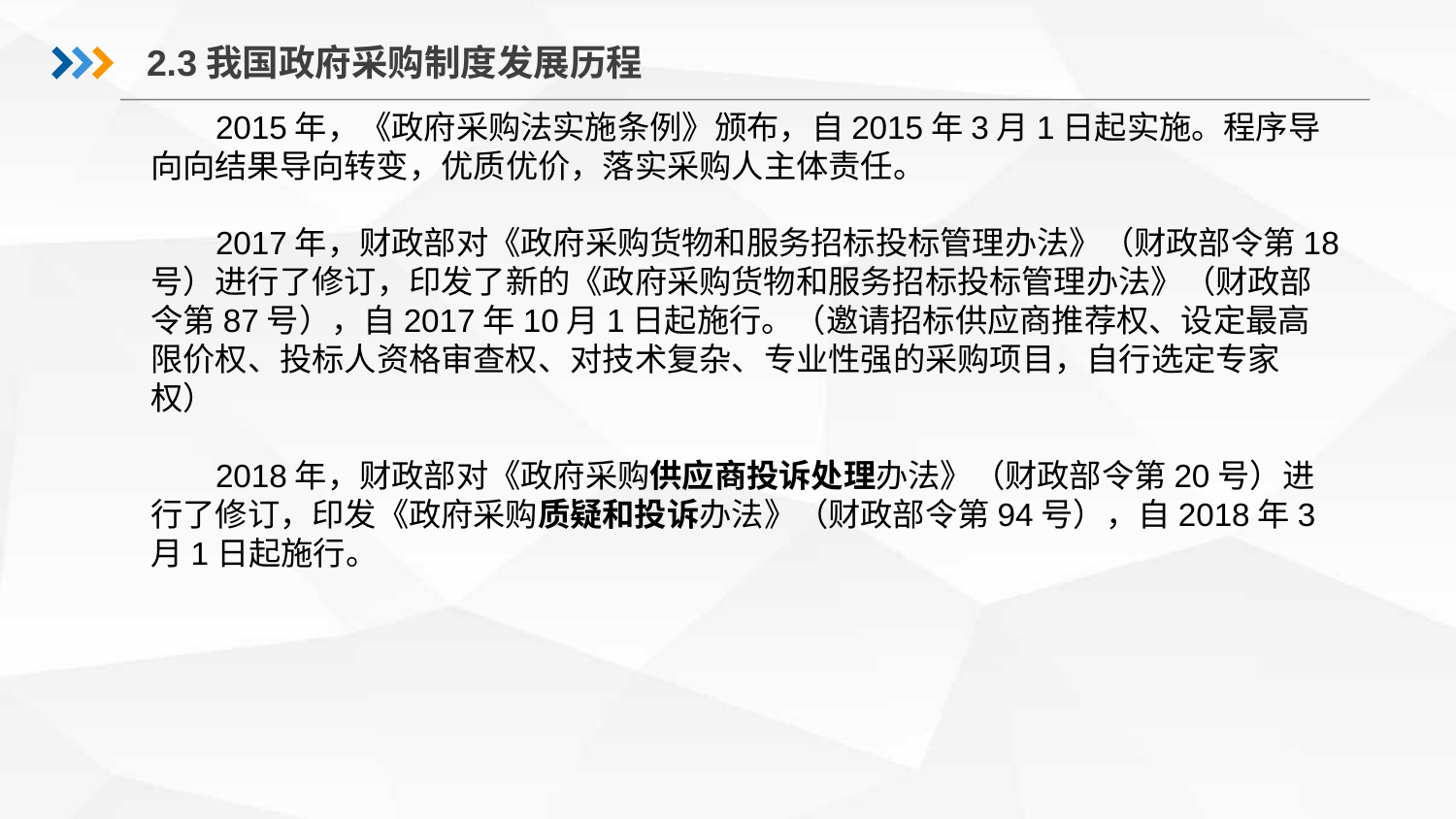

2.3我国政府采购制度发展历程

2015年，《政府采购法实施条例》颁布，自2015年3月1日起实施。程序导向向结果导向转变，优质优价，落实采购人主体责任。

2017年，财政部对《政府采购货物和服务招标投标管理办法》（财政部令第18号）进行了修订，印发了新的《政府采购货物和服务招标投标管理办法》（财政部令第87号），自2017年10月1日起施行。（邀请招标供应商推荐权、设定最高限价权、投标人资格审查权、对技术复杂、专业性强的采购项目，自行选定专家权）

2018年，财政部对《政府采购供应商投诉处理办法》（财政部令第20号）进行了修订，印发《政府采购质疑和投诉办法》（财政部令第94号），自2018年3月1日起施行。

16